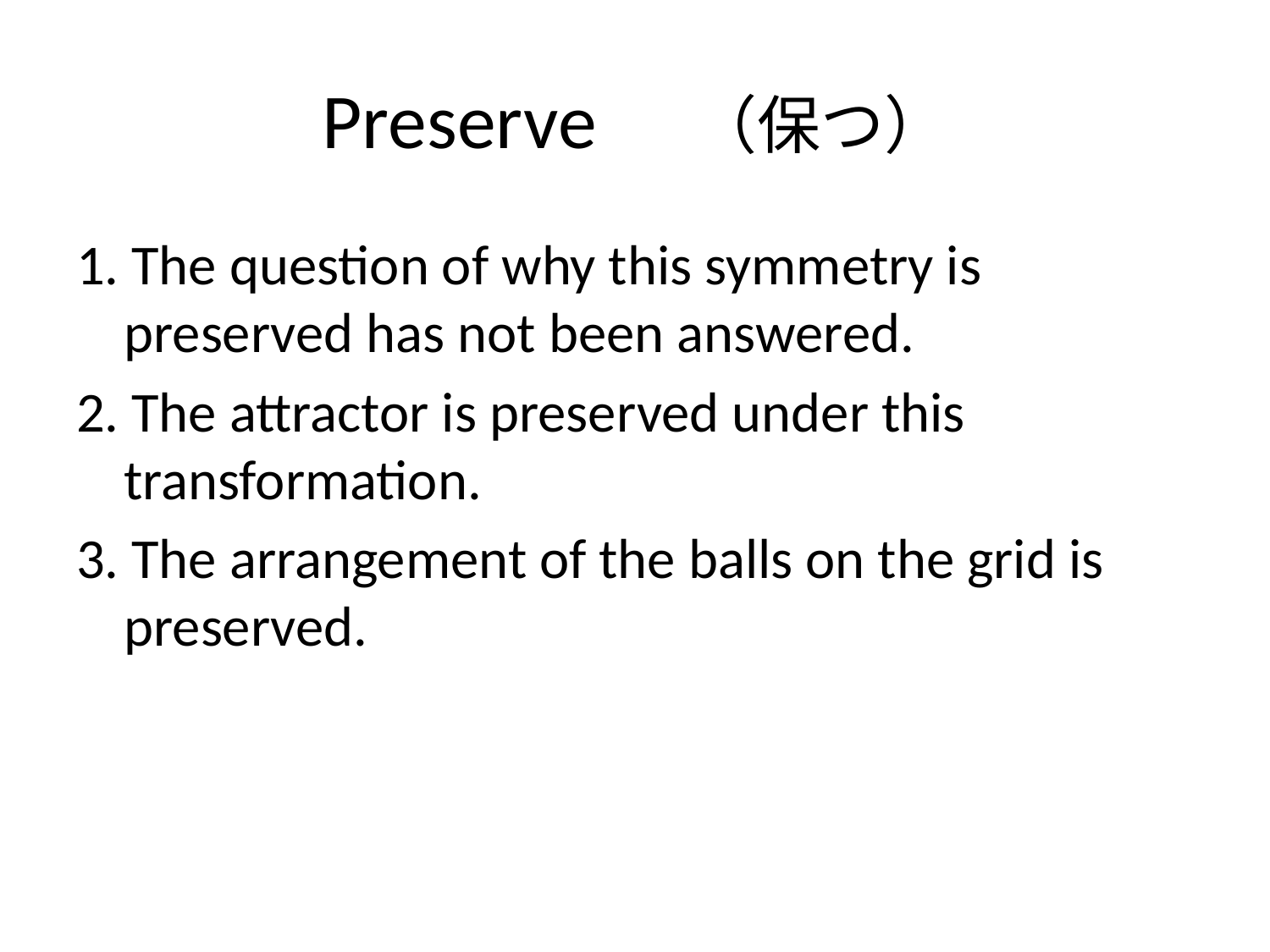

# Preserve　（保つ）
1. The question of why this symmetry is preserved has not been answered.
2. The attractor is preserved under this transformation.
3. The arrangement of the balls on the grid is preserved.